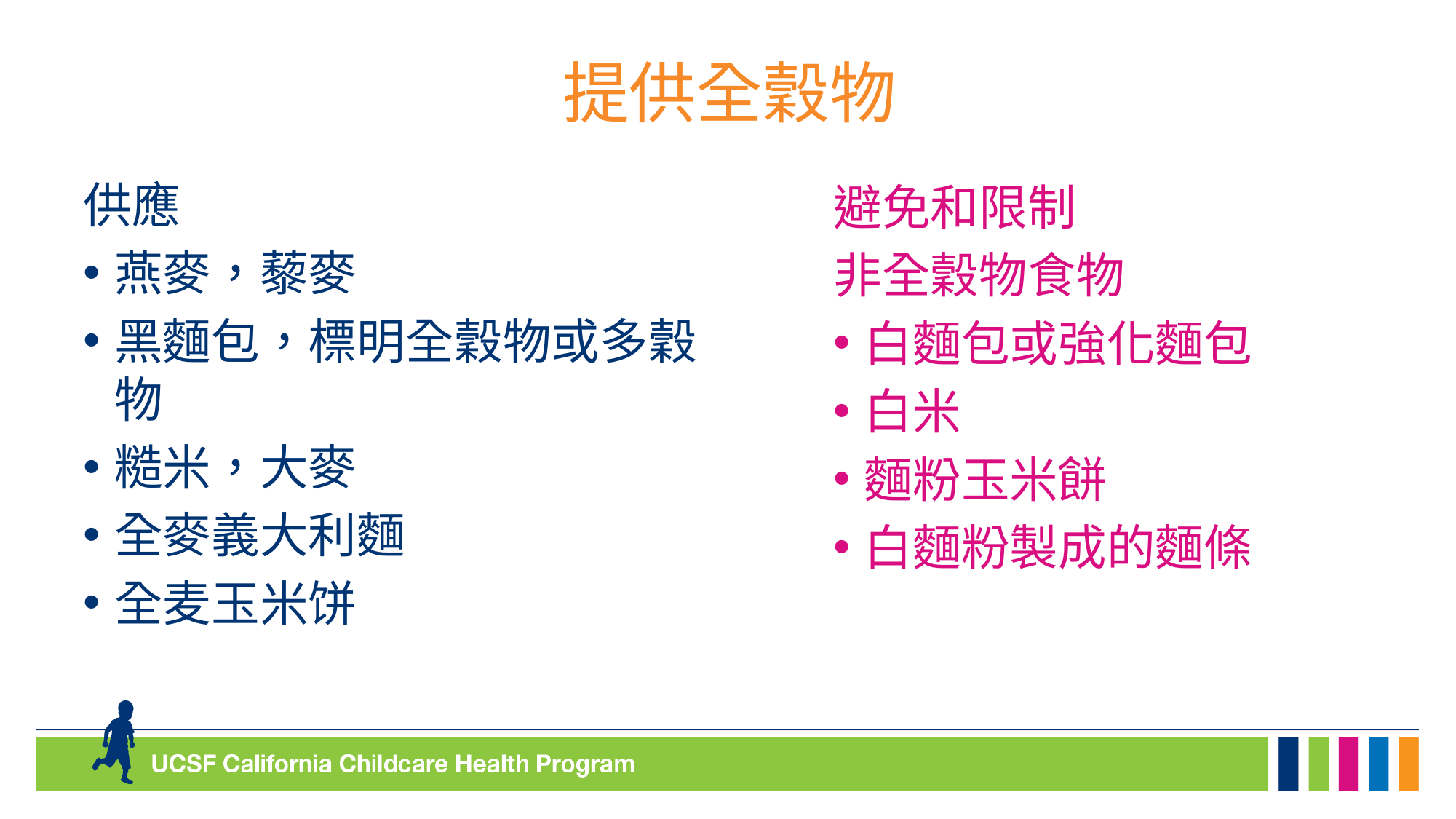

提供全穀物
穀物
供應
燕麥，藜麥
黑麵包，標明全穀物或多穀物
糙米，大麥
全麥義大利麵
全麦玉米饼
避免和限制
非全穀物食物
白麵包或強化麵包
白米
麵粉玉米餅
白麵粉製成的麵條